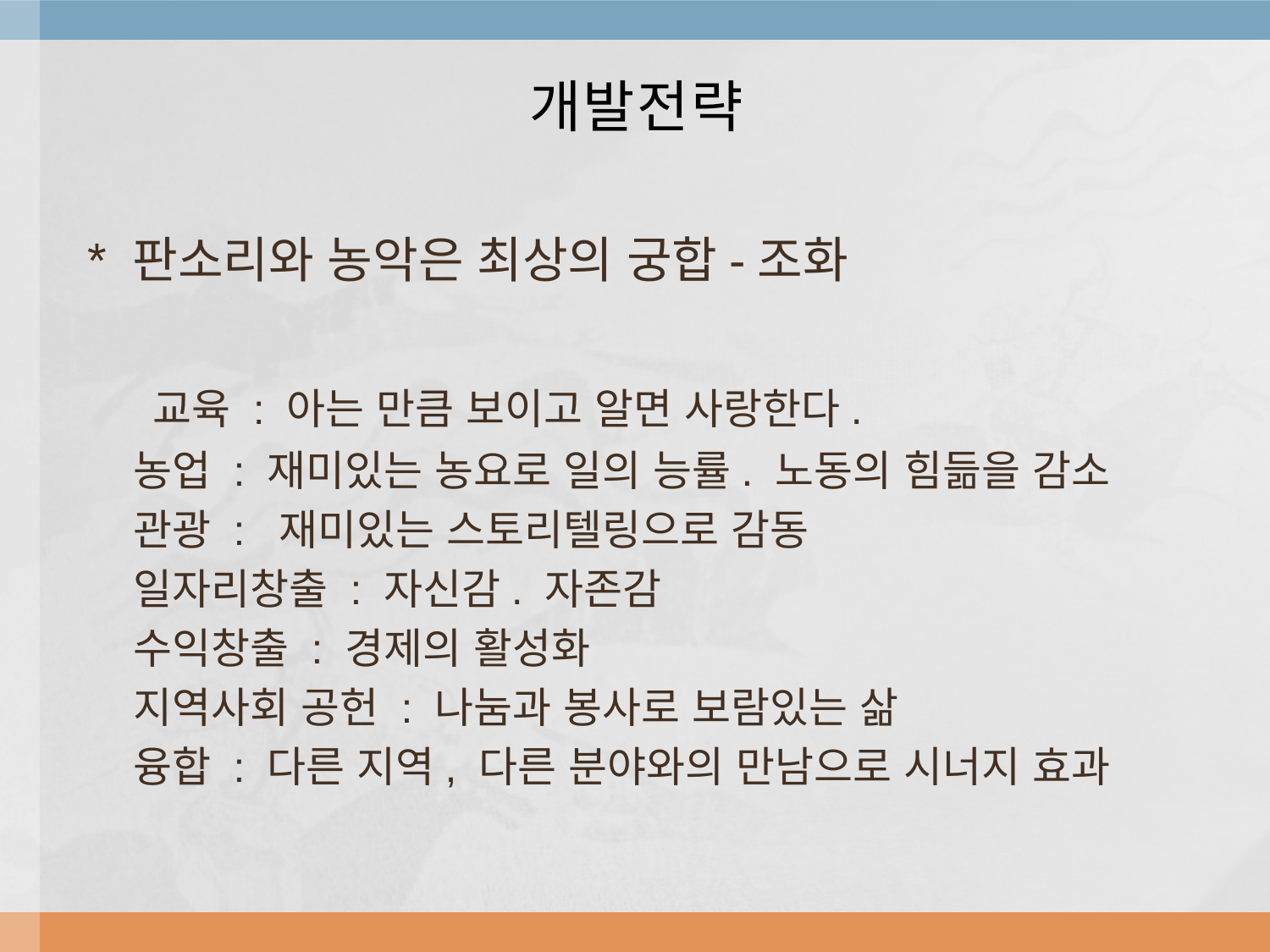

# 개발전략
 * 판소리와 농악은 최상의 궁합-조화

    교육 : 아는 만큼 보이고 알면 사랑한다.
    농업 : 재미있는 농요로 일의 능률. 노동의 힘듦을 감소
    관광 :  재미있는 스토리텔링으로 감동
    일자리창출 : 자신감. 자존감
    수익창출 : 경제의 활성화
    지역사회 공헌 : 나눔과 봉사로 보람있는 삶
    융합 : 다른 지역, 다른 분야와의 만남으로 시너지 효과